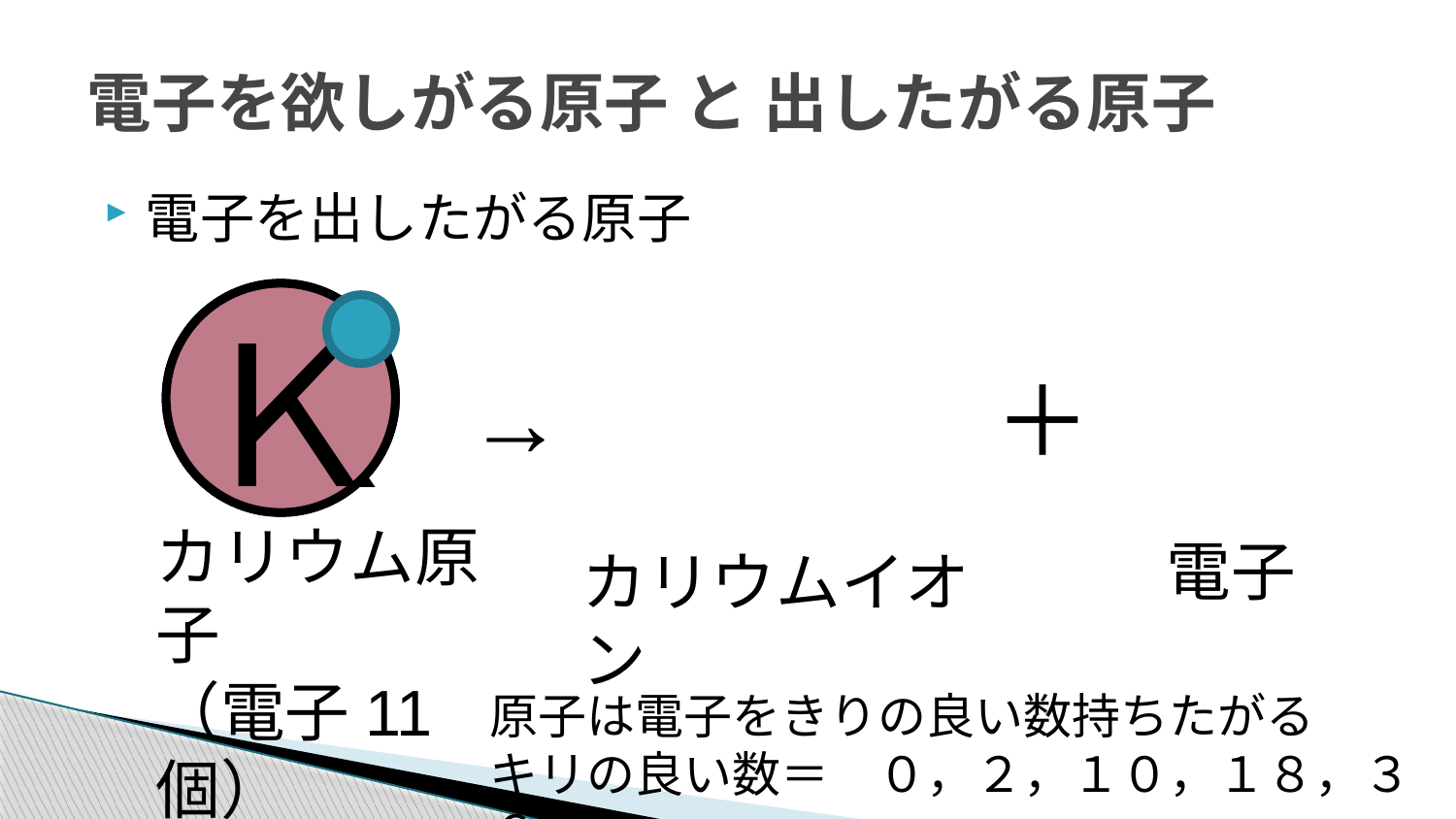

# 電子を欲しがる原子 と 出したがる原子
電子を出したがる原子

Ｋ

Ｋ

→
＋
カリウム原子
（電子11個）
電子
カリウムイオン
原子は電子をきりの良い数持ちたがる
キリの良い数＝　０，２，１０，１８，３６，・・・・